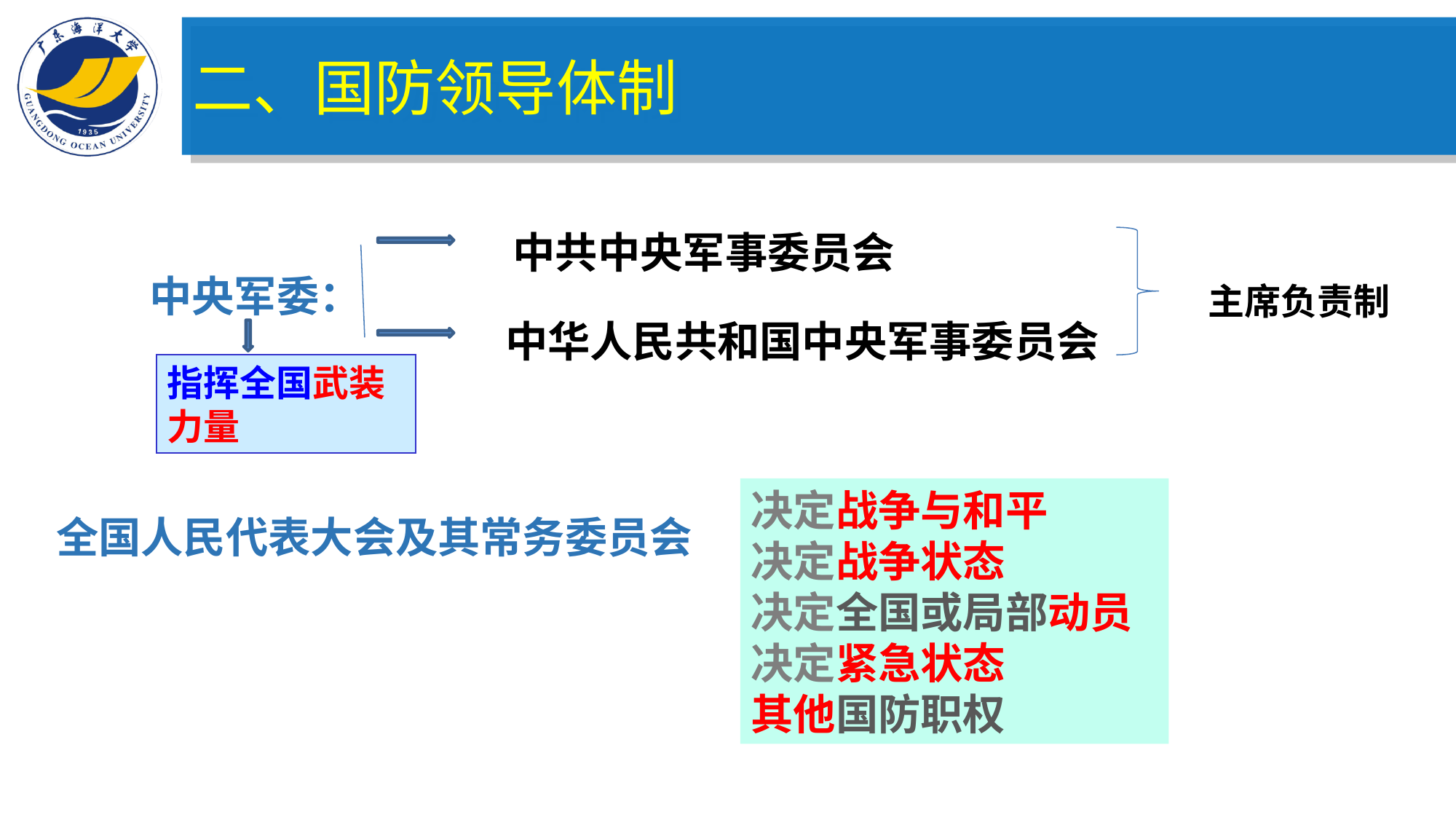

二、国防领导体制
中共中央军事委员会

中央军委：
主席负责制
中华人民共和国中央军事委员会

指挥全国武装力量
决定战争与和平
决定战争状态
决定全国或局部动员
决定紧急状态
其他国防职权
全国人民代表大会及其常务委员会